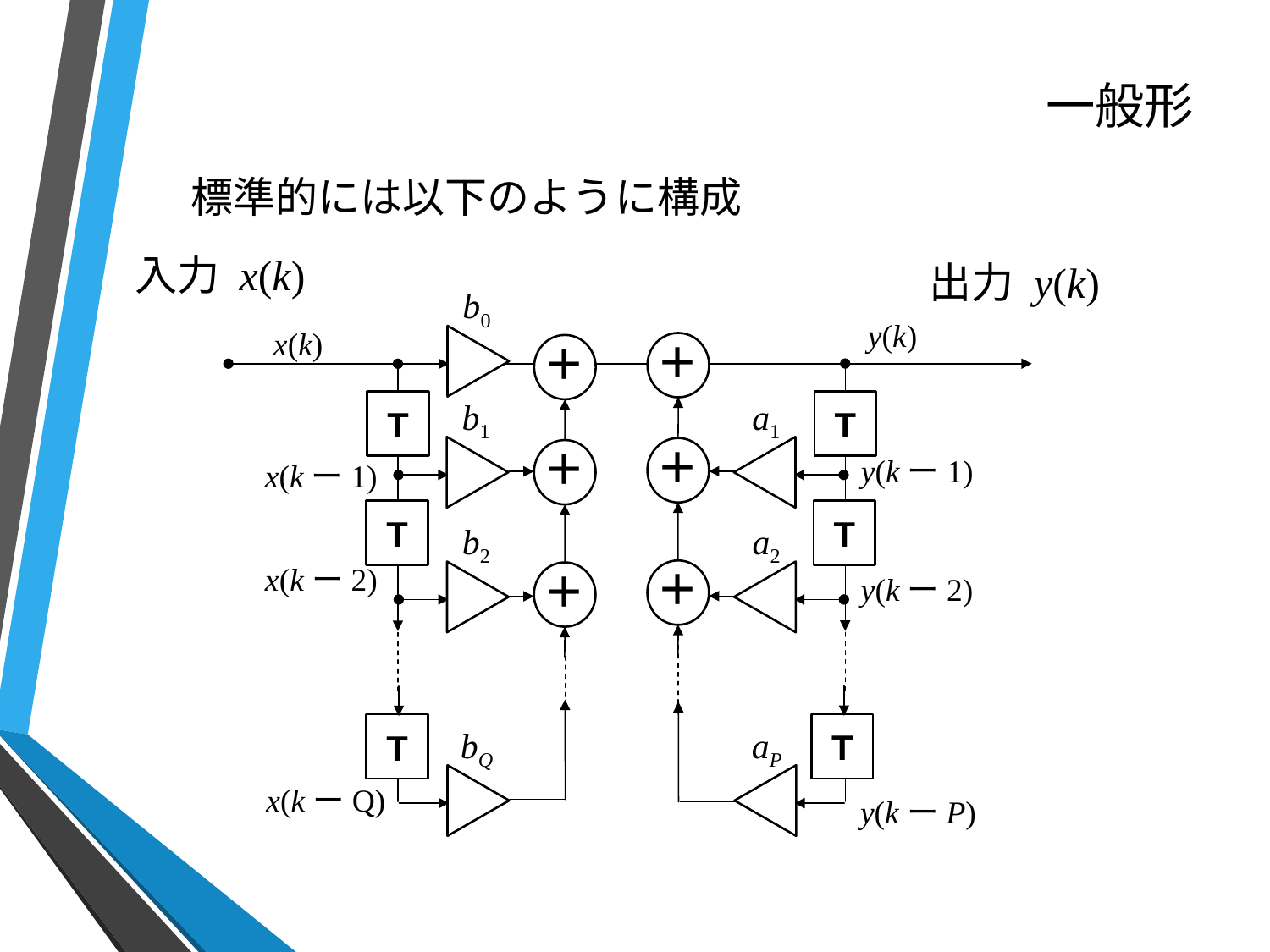

# 一般形
　標準的には以下のように構成
入力 x(k)
出力 y(k)
b0

x(k)
＋
T
b1

＋
x(kー1)
T
b2

x(kー2)
＋
T
bQ

x(kーQ)
y(k)
＋
T
a1

＋
y(kー1)
T
a2

＋
y(kー2)
T
aP

y(kーP)